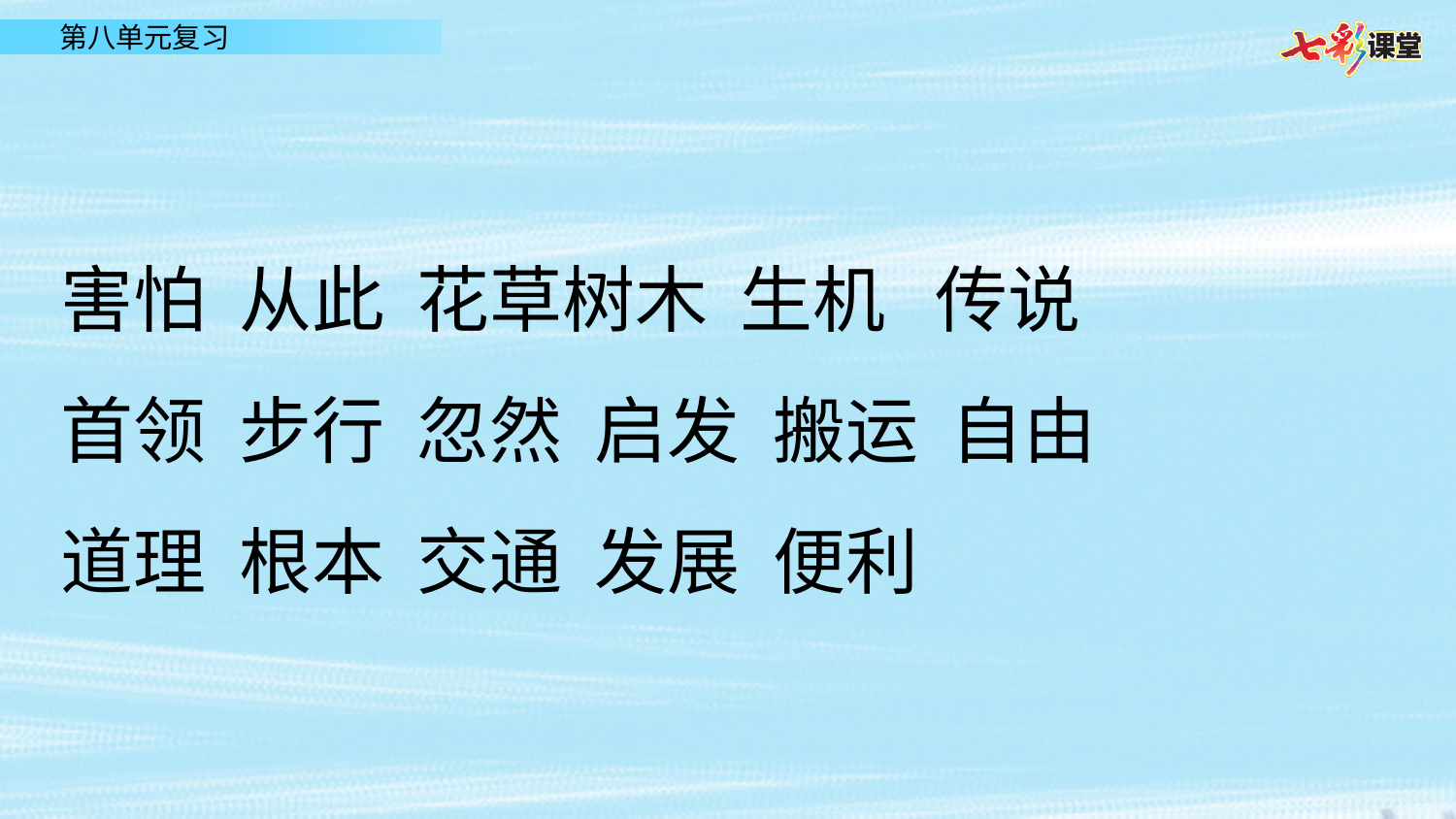

害怕  从此  花草树木  生机   传说
首领  步行  忽然  启发  搬运  自由
道理  根本  交通  发展  便利